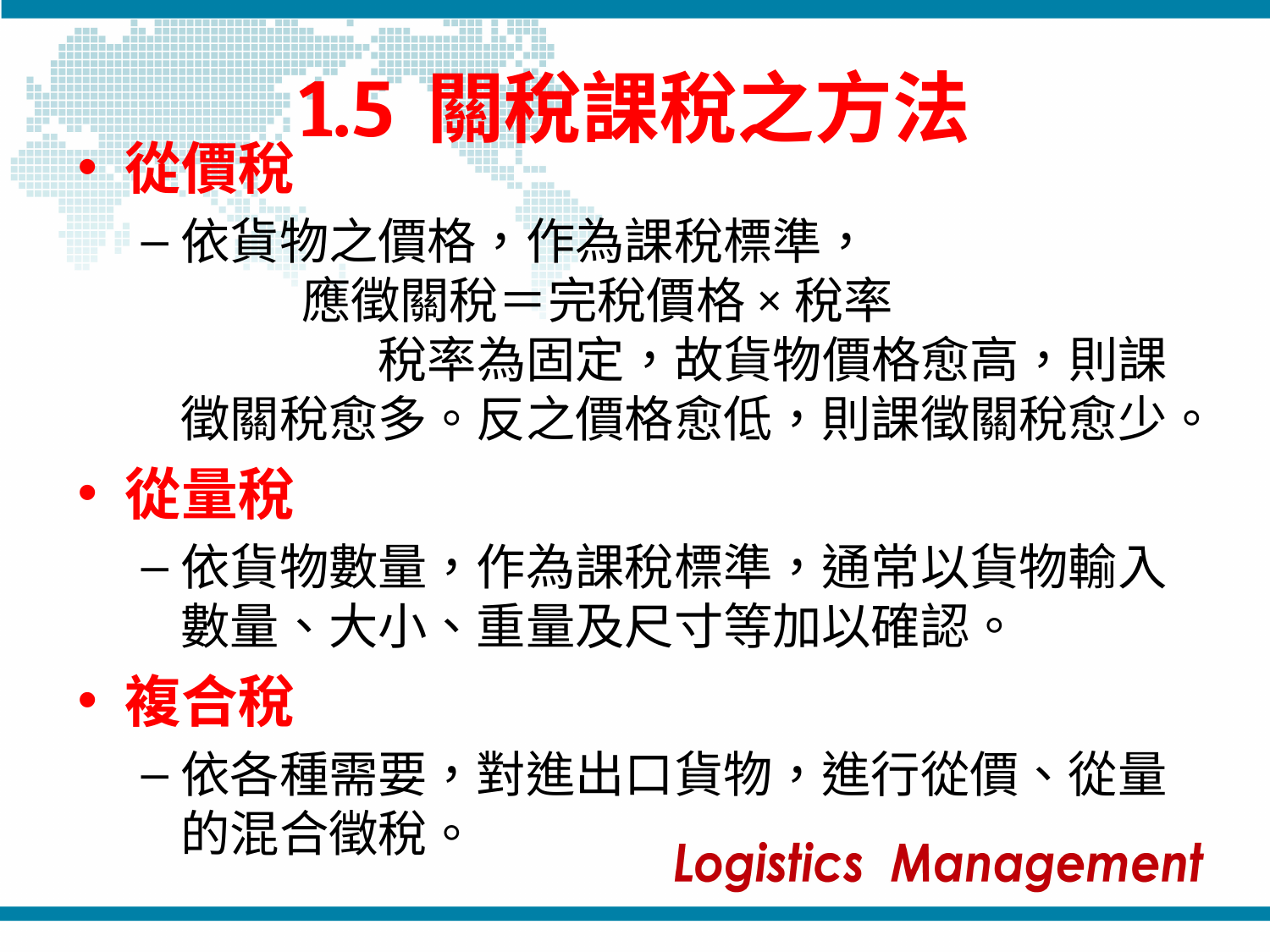

# 1.5 關稅課稅之方法
從價稅
依貨物之價格，作為課稅標準，                                         應徵關稅＝完稅價格×稅率                                              稅率為固定，故貨物價格愈高，則課徵關稅愈多。反之價格愈低，則課徵關稅愈少。
從量稅
依貨物數量，作為課稅標準，通常以貨物輸入數量、大小、重量及尺寸等加以確認。
複合稅
依各種需要，對進出口貨物，進行從價、從量的混合徵稅。